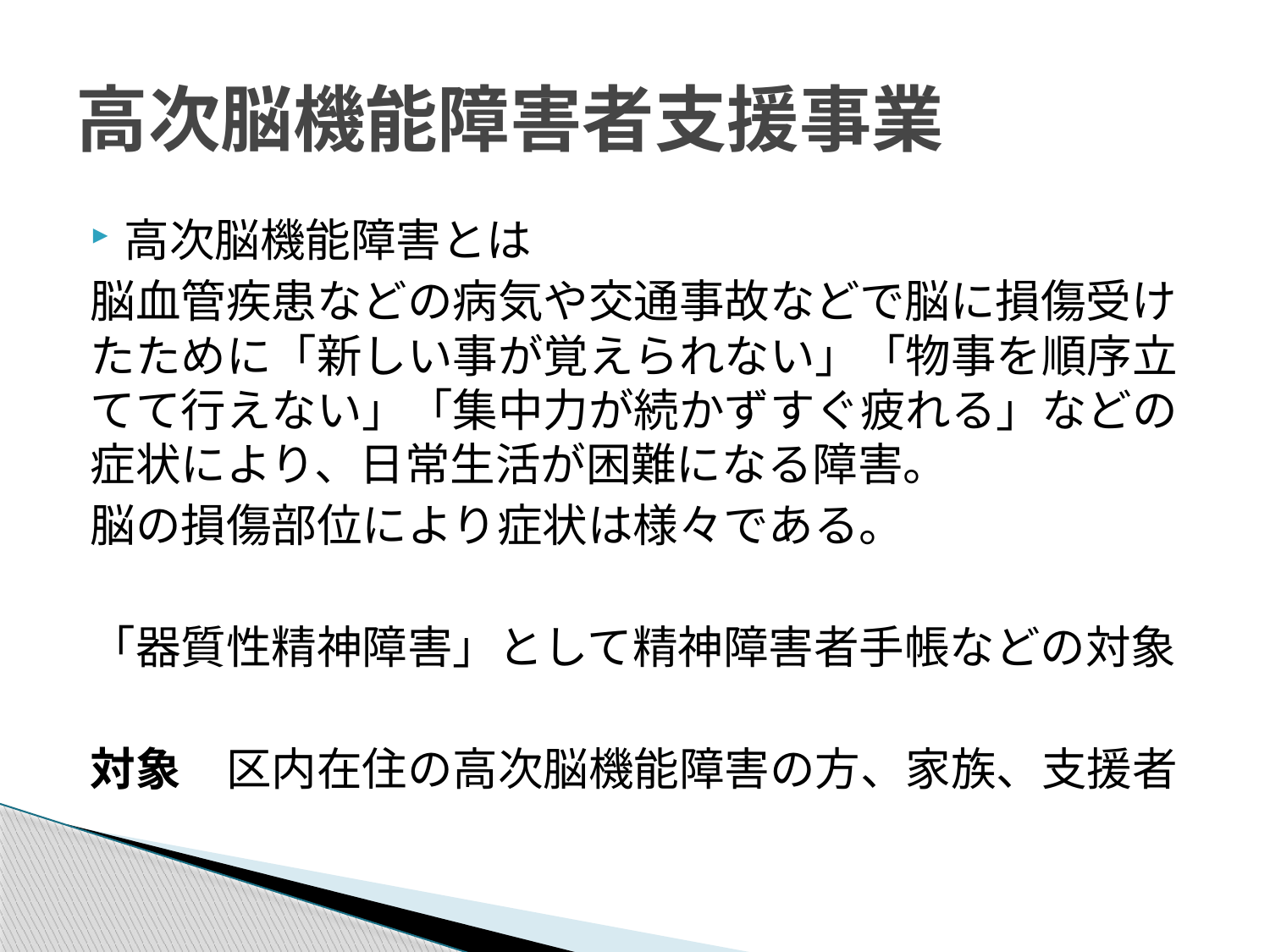

# 高次脳機能障害者支援事業
高次脳機能障害とは
脳血管疾患などの病気や交通事故などで脳に損傷受けたために「新しい事が覚えられない」「物事を順序立てて行えない」「集中力が続かずすぐ疲れる」などの症状により、日常生活が困難になる障害。
脳の損傷部位により症状は様々である。

「器質性精神障害」として精神障害者手帳などの対象

対象　区内在住の高次脳機能障害の方、家族、支援者